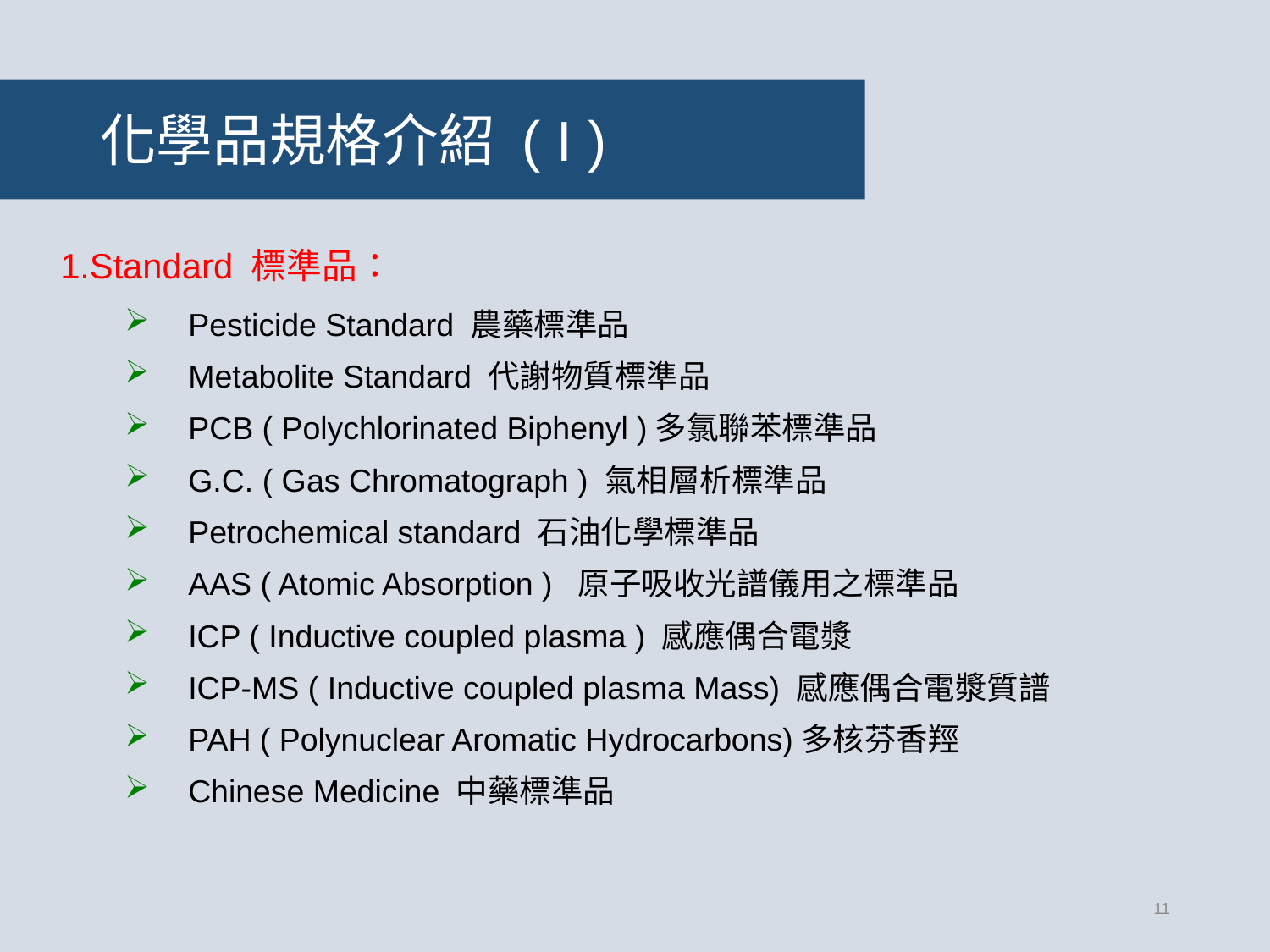

# 化學品規格介紹 ( I )
    1.Standard 標準品：
Pesticide Standard 農藥標準品
Metabolite Standard 代謝物質標準品
PCB ( Polychlorinated Biphenyl )多氯聯苯標準品
G.C. ( Gas Chromatograph ) 氣相層析標準品
Petrochemical standard 石油化學標準品
AAS ( Atomic Absorption )  原子吸收光譜儀用之標準品
ICP ( Inductive coupled plasma ) 感應偶合電漿
ICP-MS ( Inductive coupled plasma Mass) 感應偶合電漿質譜
PAH ( Polynuclear Aromatic Hydrocarbons)多核芬香羥
Chinese Medicine 中藥標準品
11